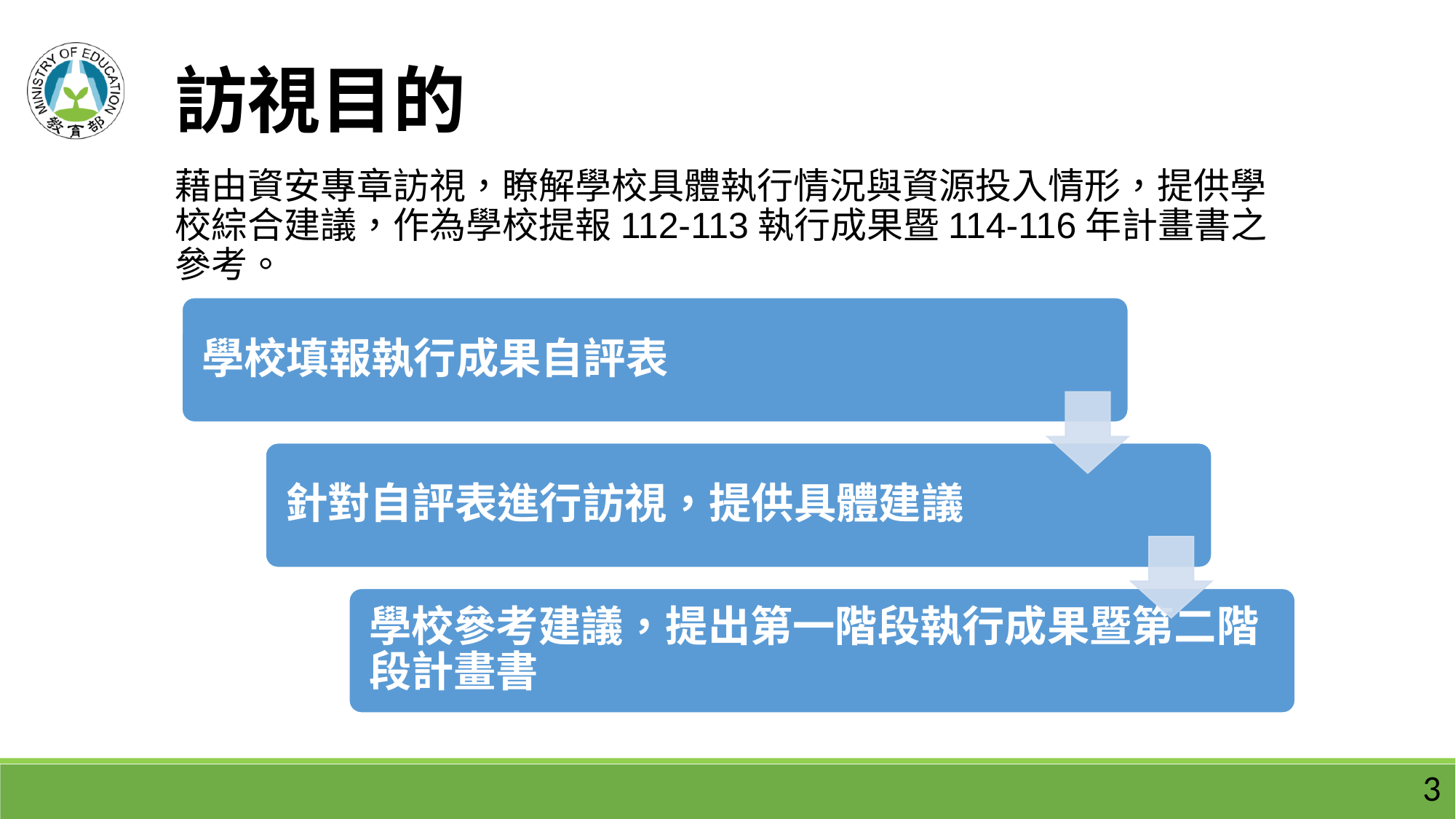

訪視目的
藉由資安專章訪視，瞭解學校具體執行情況與資源投入情形，提供學校綜合建議，作為學校提報112-113執行成果暨114-116年計畫書之參考。
學校填報執行成果自評表
針對自評表進行訪視，提供具體建議
學校參考建議，提出第一階段執行成果暨第二階段計畫書

3